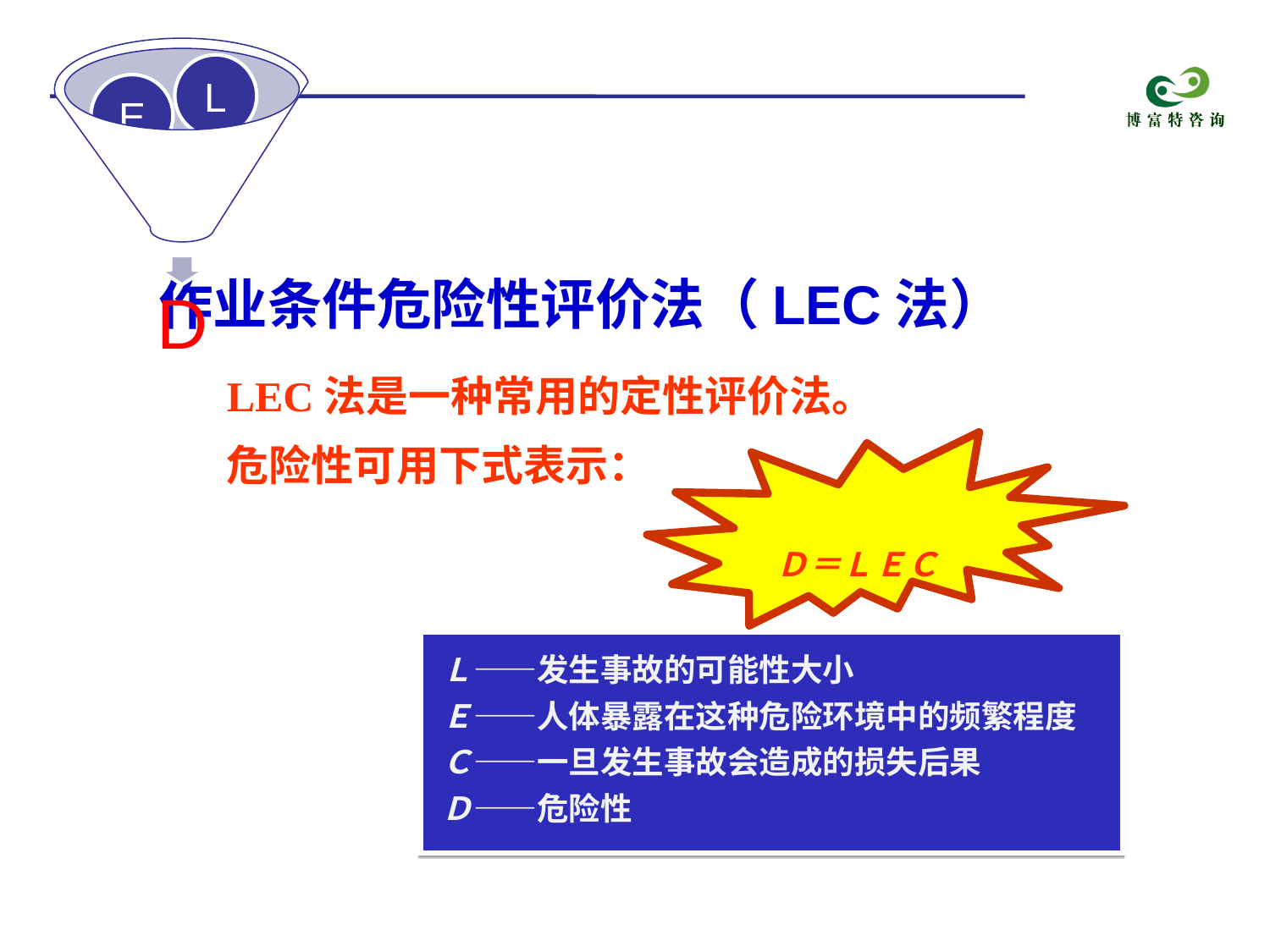

作业条件危险性评价法（LEC法）
LEC法是一种常用的定性评价法。
危险性可用下式表示：

Ｄ＝ＬＥＣ
D
C
E
L

Ｌ——发生事故的可能性大小
Ｅ——人体暴露在这种危险环境中的频繁程度
Ｃ——一旦发生事故会造成的损失后果
Ｄ——危险性